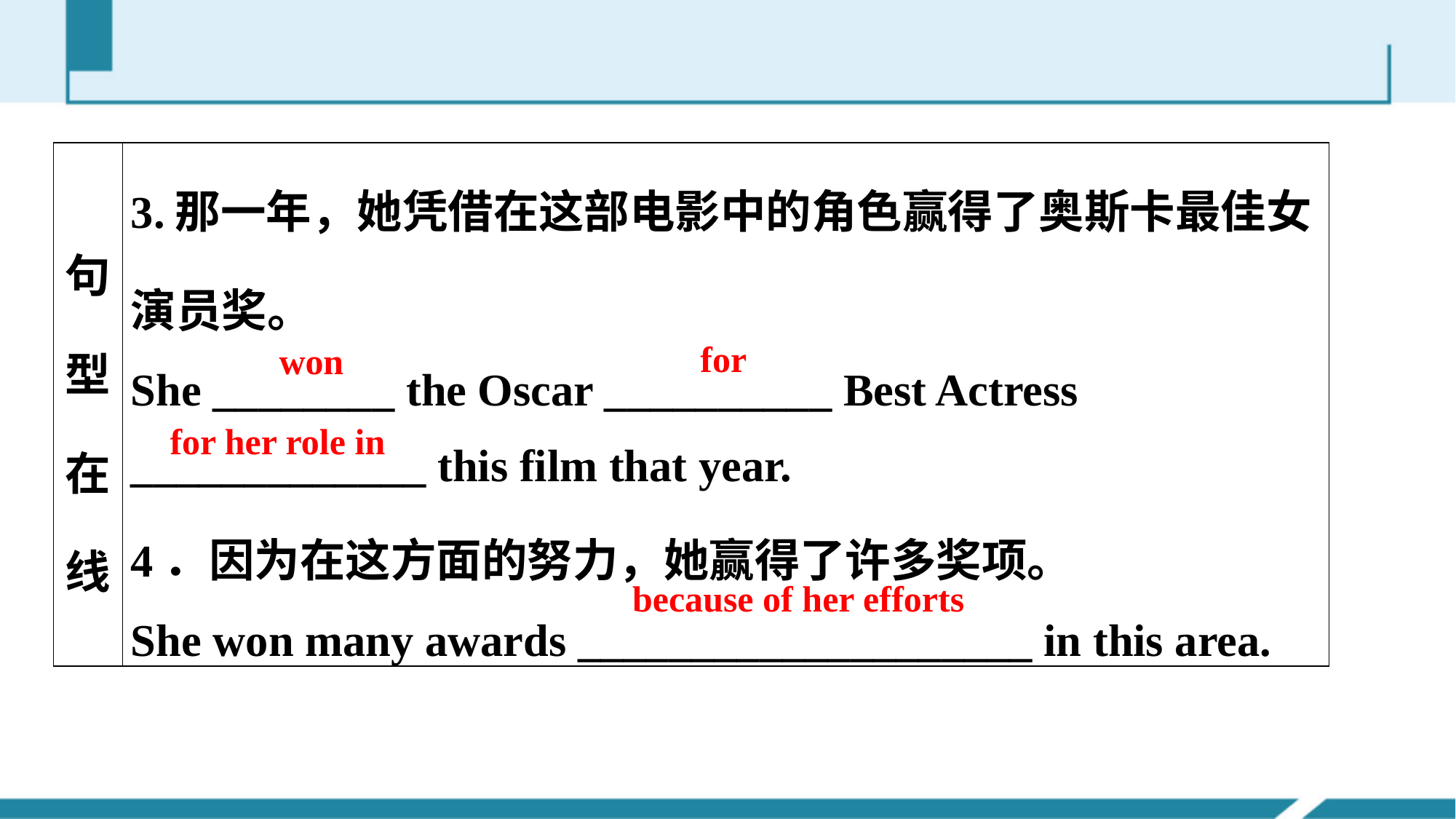

| 句型在线 | 3.那一年，她凭借在这部电影中的角色赢得了奥斯卡最佳女演员奖。 She \_\_\_\_\_\_\_\_ the Oscar \_\_\_\_\_\_\_\_\_\_ Best Actress \_\_\_\_\_\_\_\_\_\_\_\_\_ this film that year. 4．因为在这方面的努力，她赢得了许多奖项。 She won many awards \_\_\_\_\_\_\_\_\_\_\_\_\_\_\_\_\_\_\_\_ in this area. |
| --- | --- |
 for
won
for her role in
because of her efforts